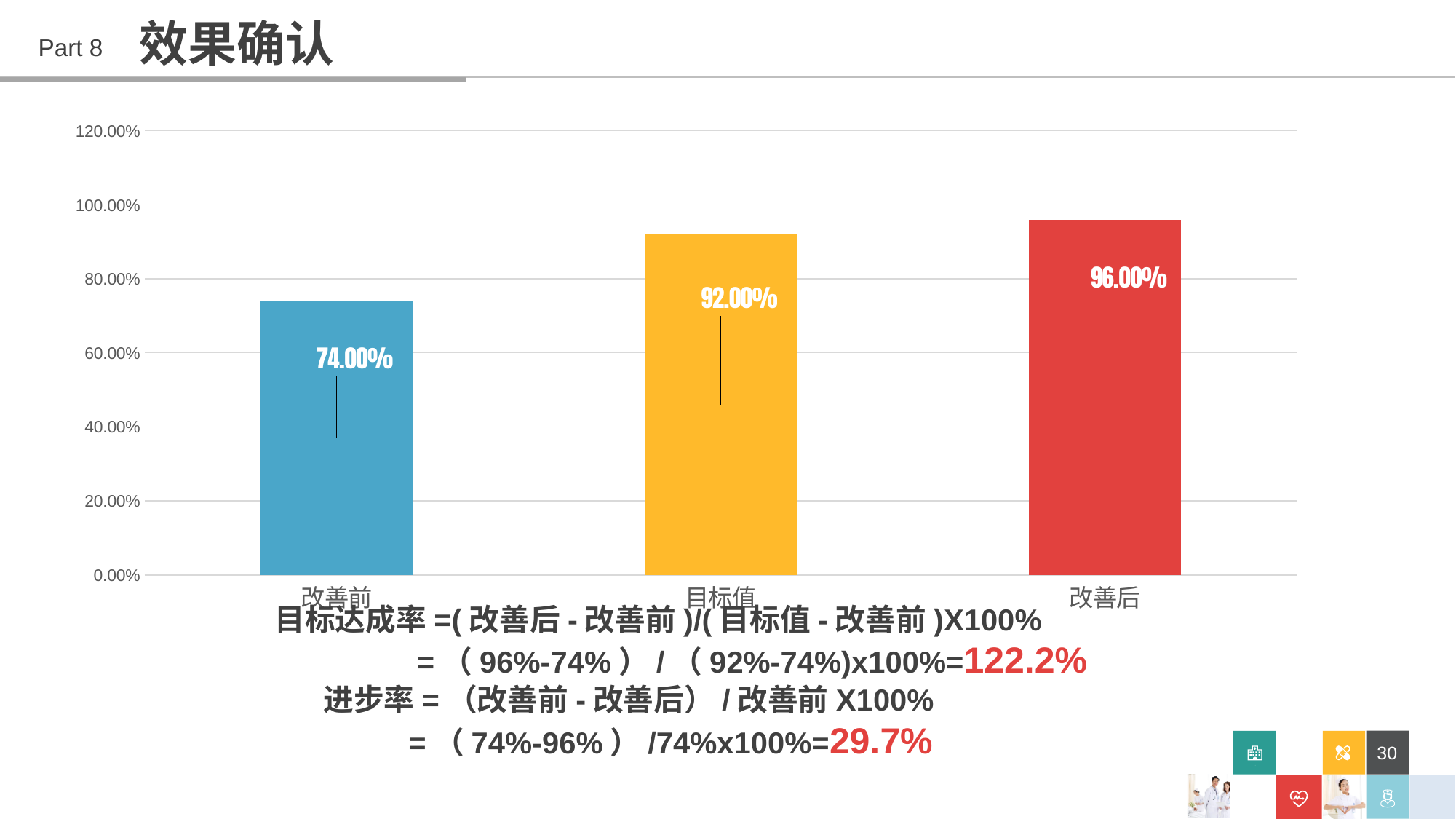

效果确认
Part 8

### Chart

| Category | 系列 1 |
|---|---|
| 改善前 | 0.74 |
| 目标值 | 0.92 |
| 改善后 | 0.96 |
目标达成率=(改善后-改善前)/(目标值-改善前)X100%
                 =（96%-74%）/（92%-74%)x100%=122.2%
      进步率=（改善前-改善后）/改善前X100%
                =（74%-96%）/74%x100%=29.7%